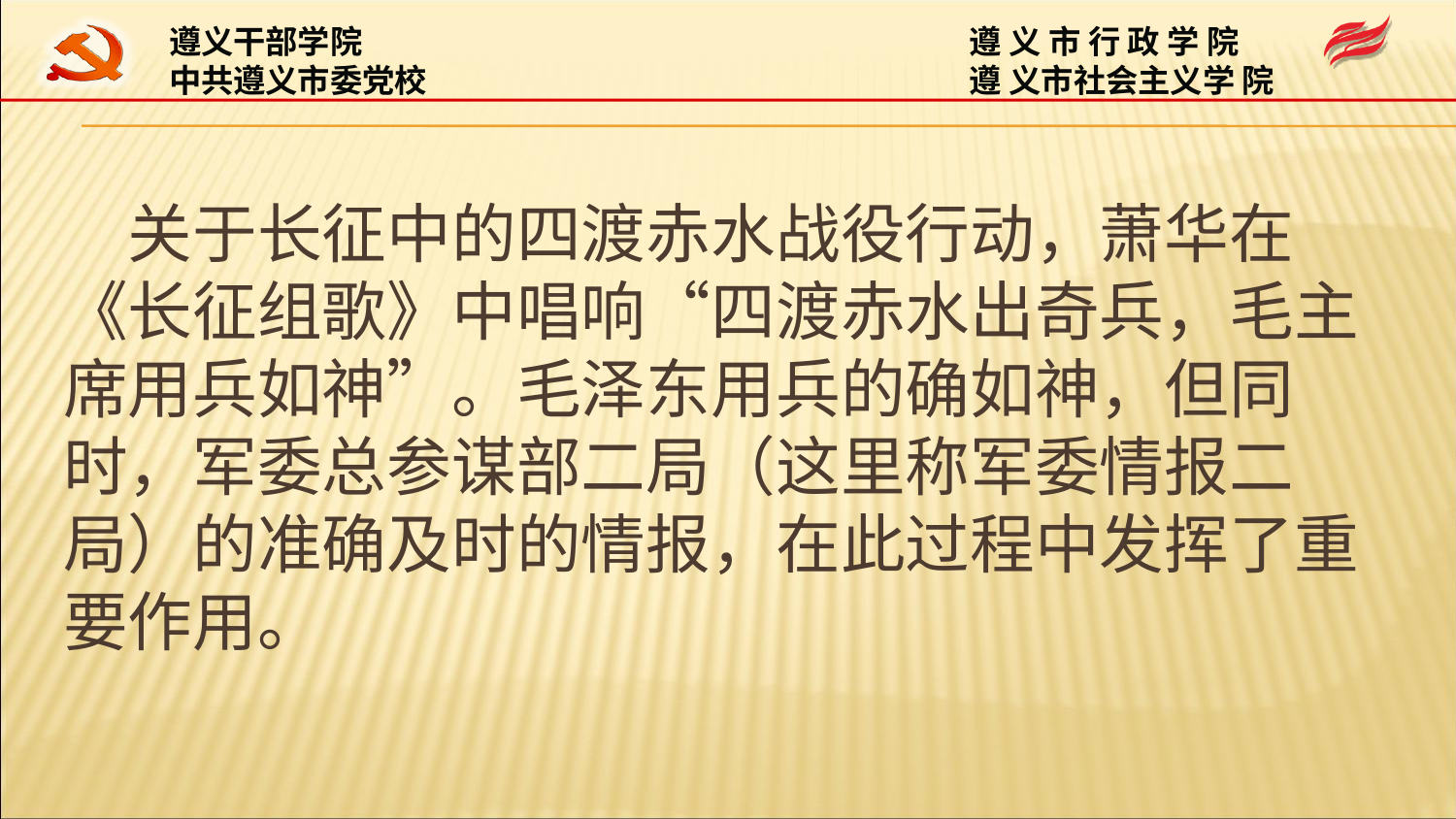

#
　关于长征中的四渡赤水战役行动，萧华在《长征组歌》中唱响“四渡赤水出奇兵，毛主席用兵如神”。毛泽东用兵的确如神，但同时，军委总参谋部二局（这里称军委情报二局）的准确及时的情报，在此过程中发挥了重要作用。